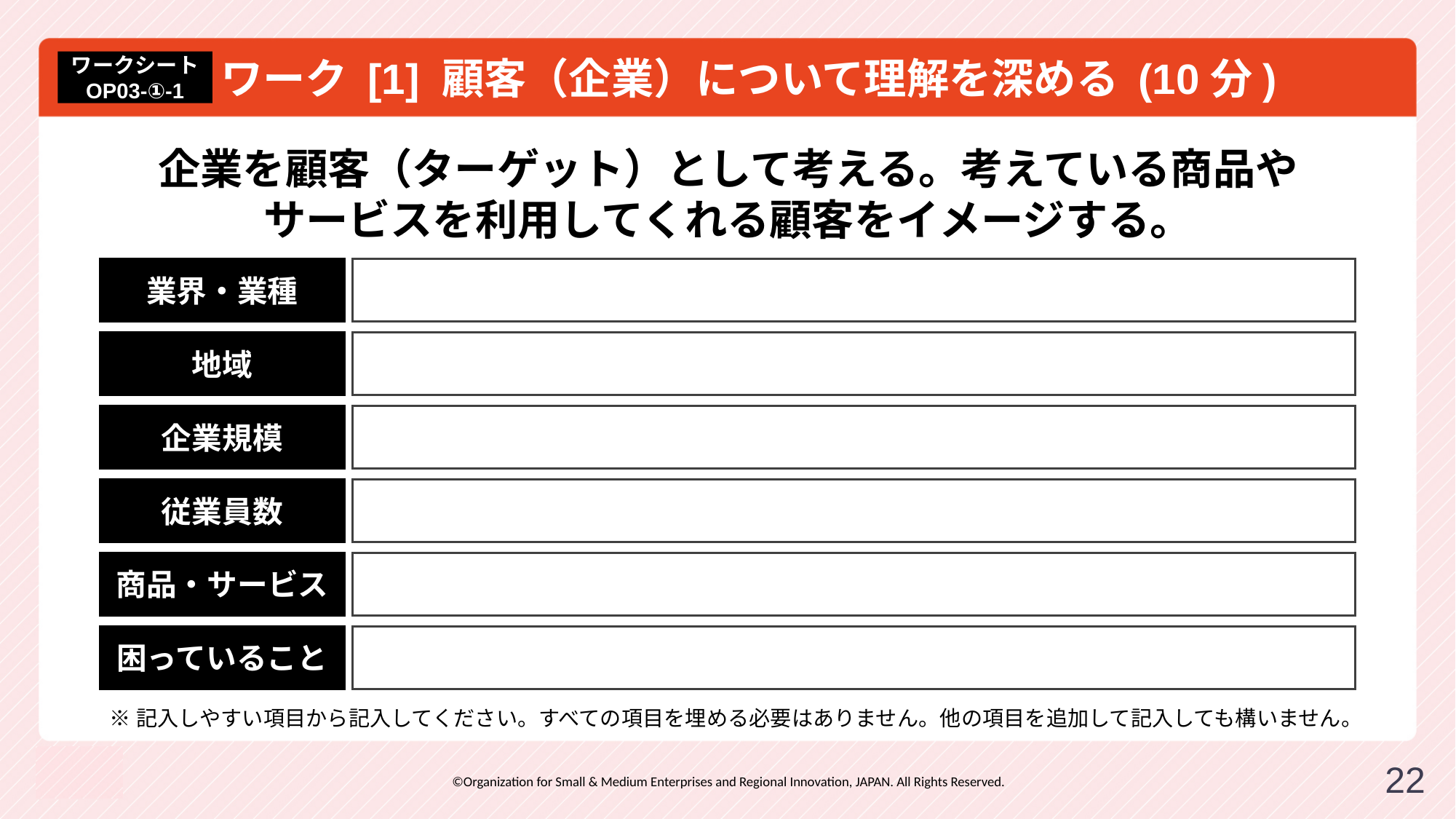

# ワーク [1] 顧客（企業）について理解を深める (10分)
ワークシート
OP03-①-1
企業を顧客（ターゲット）として考える。考えている商品や
サービスを利用してくれる顧客をイメージする。
業界・業種

地域

企業規模

従業員数

商品・サービス

困っていること

※記入しやすい項目から記入してください。すべての項目を埋める必要はありません。他の項目を追加して記入しても構いません。